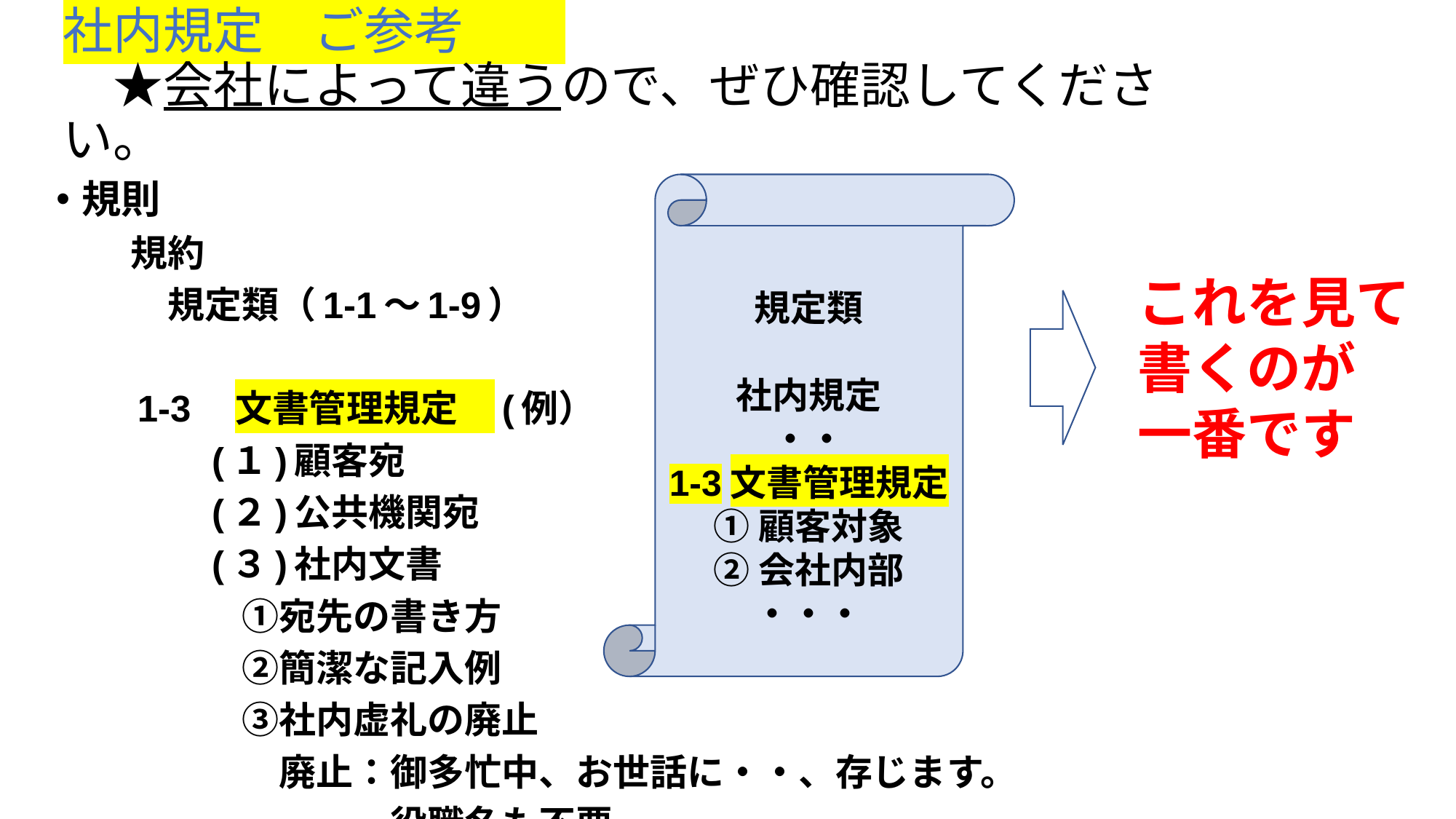

# 社内規定　ご参考　　 　★会社によって違うので、ぜひ確認してください。

規定類

社内規定
・・
1-3文書管理規定
①顧客対象
②会社内部
・・・
規則
　　規約
　　　規定類（1-1～1-9）

　　1-3　文書管理規定　(例）
　　　　(１)顧客宛
　　　　(２)公共機関宛
　　　　(３)社内文書
　　　　　①宛先の書き方
　　　　　②簡潔な記入例
　　　　　③社内虚礼の廃止
　　　　　　廃止：御多忙中、お世話に・・、存じます。
　　　　　　　　　役職名も不要

これを見て
書くのが
一番です